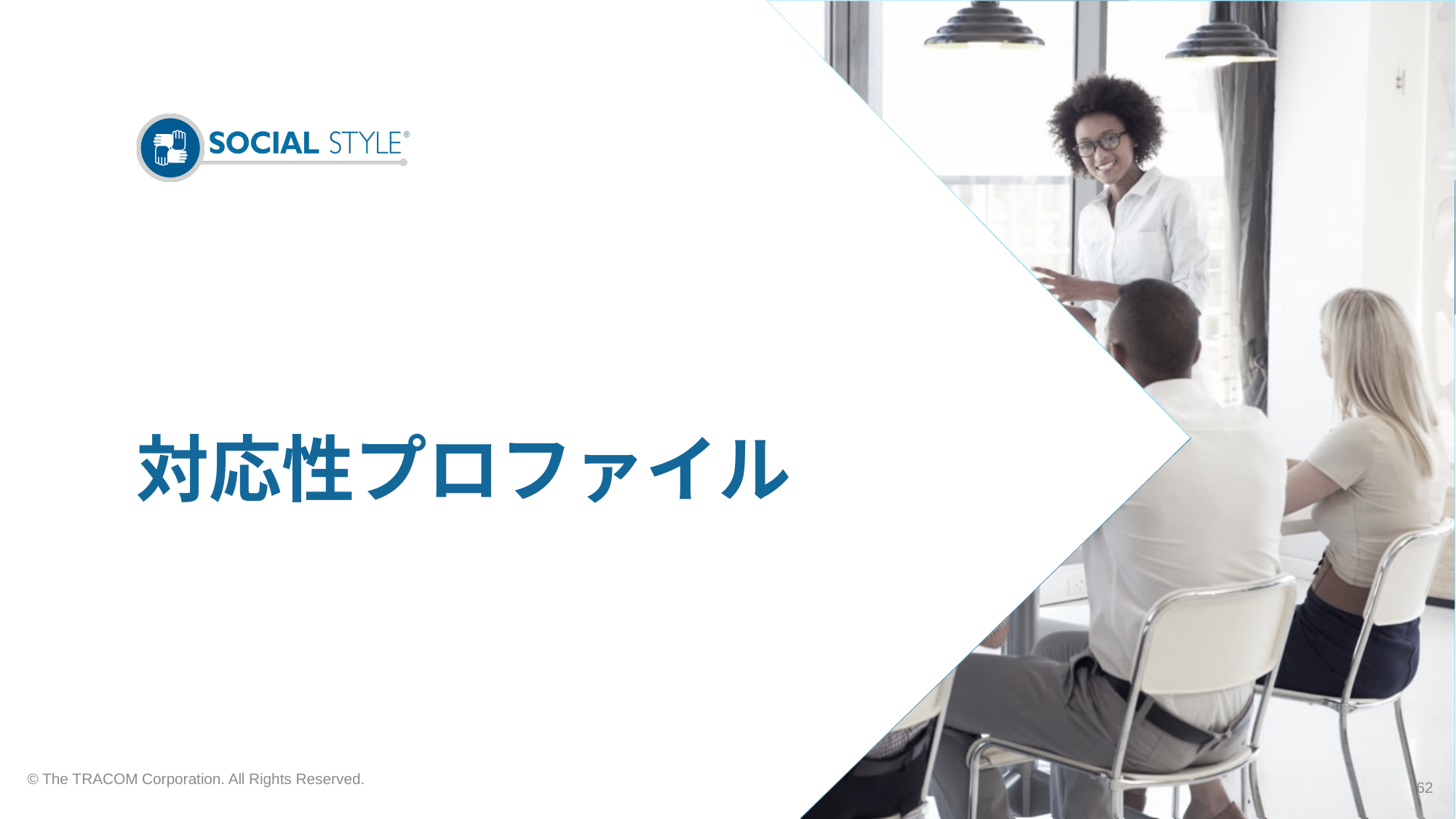

# 対応性プロファイル
© The TRACOM Corporation. All Rights Reserved.
62